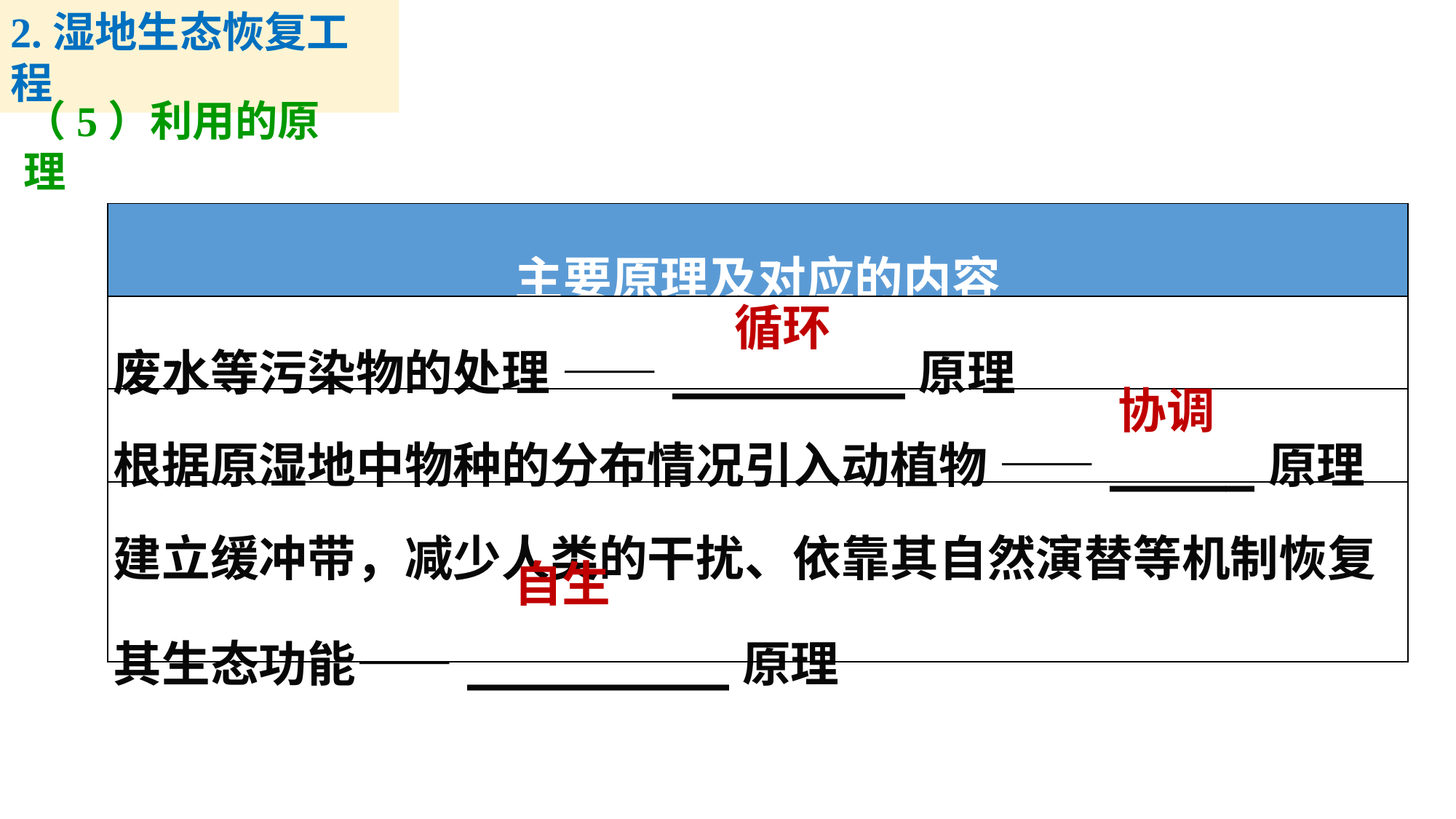

2.湿地生态恢复工程
（5）利用的原理
| 主要原理及对应的内容 |
| --- |
| 废水等污染物的处理 ——\_\_\_\_\_\_\_\_原理 |
| 根据原湿地中物种的分布情况引入动植物 ——\_\_\_\_\_原理 |
| 建立缓冲带，减少人类的干扰、依靠其自然演替等机制恢复其生态功能——\_\_\_\_\_\_\_\_\_原理 |
循环
协调
自生